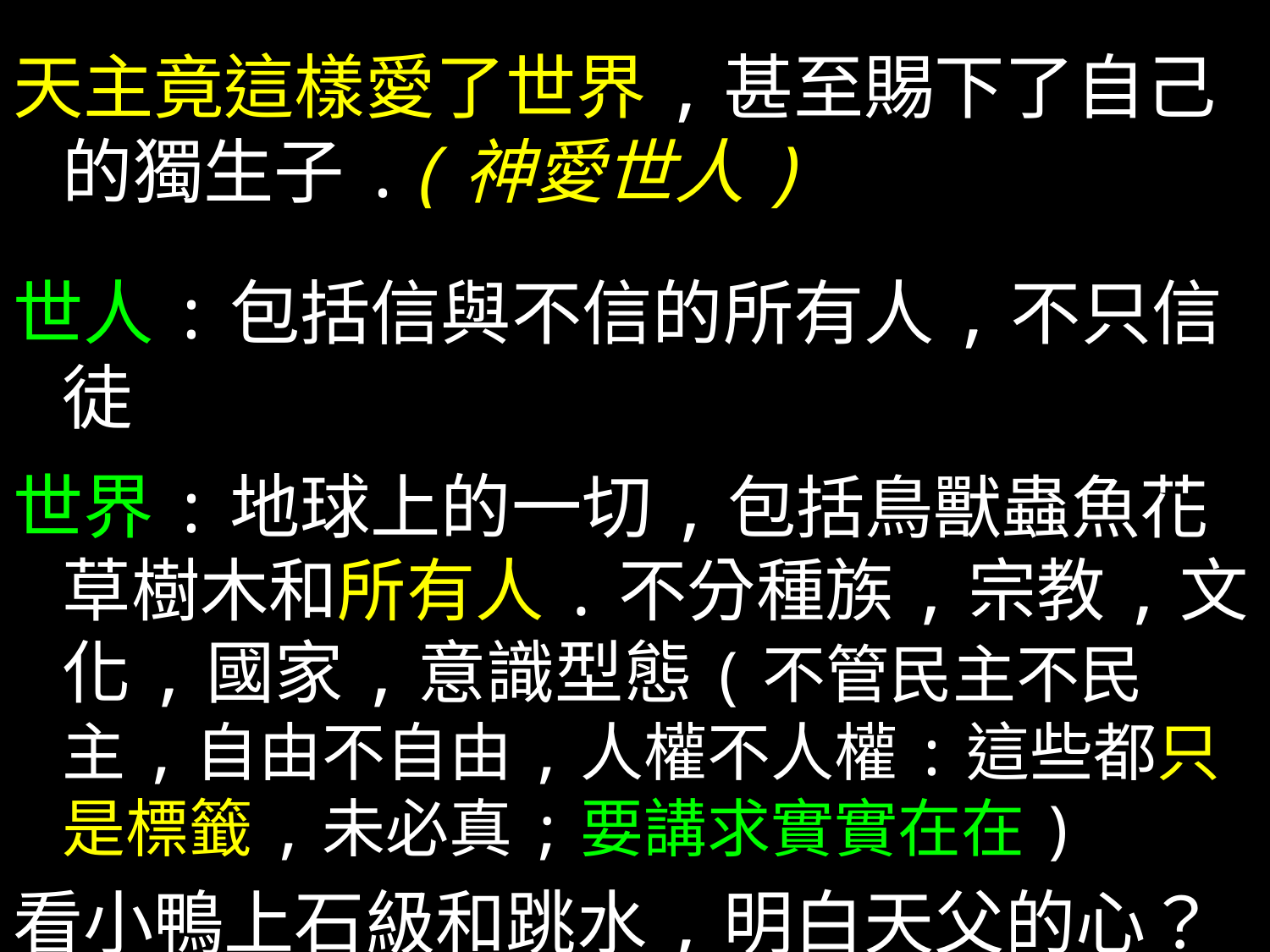

天主竟這樣愛了世界,甚至賜下了自己的獨生子.(神愛世人)
世人:包括信與不信的所有人,不只信徒
世界:地球上的一切,包括鳥獸蟲魚花草樹木和所有人.不分種族,宗教,文化,國家,意識型態(不管民主不民主,自由不自由,人權不人權:這些都只是標籤,未必真;要講求實實在在)
看小鴨上石級和跳水,明白天父的心？